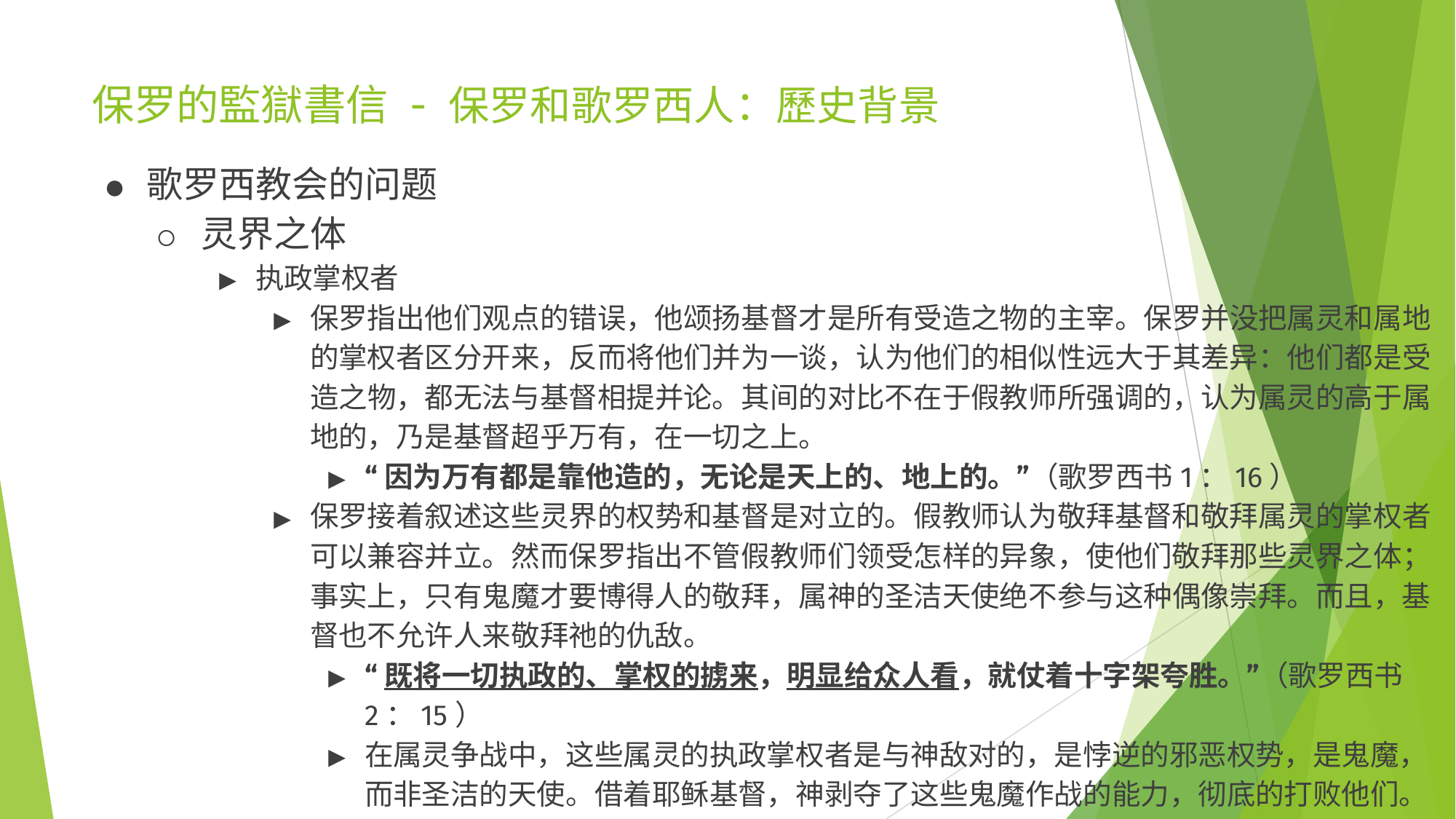

# 保罗的監獄書信 - 保罗和歌罗西人：歷史背景
歌罗西教会的问题
灵界之体
执政掌权者
保罗指出他们观点的错误，他颂扬基督才是所有受造之物的主宰。保罗并没把属灵和属地的掌权者区分开来，反而将他们并为一谈，认为他们的相似性远大于其差异：他们都是受造之物，都无法与基督相提并论。其间的对比不在于假教师所强调的，认为属灵的高于属地的，乃是基督超乎万有，在一切之上。
“因为万有都是靠他造的，无论是天上的、地上的。”（歌罗西书1：16）
保罗接着叙述这些灵界的权势和基督是对立的。假教师认为敬拜基督和敬拜属灵的掌权者可以兼容并立。然而保罗指出不管假教师们领受怎样的异象，使他们敬拜那些灵界之体；事实上，只有鬼魔才要博得人的敬拜，属神的圣洁天使绝不参与这种偶像崇拜。而且，基督也不允许人来敬拜祂的仇敌。
“既将一切执政的、掌权的掳来，明显给众人看，就仗着十字架夸胜。”（歌罗西书2：15）​​
在属灵争战中，这些属灵的执政掌权者是与神敌对的，是悖逆的邪恶权势，是鬼魔，而非圣洁的天使。借着耶稣基督，神剥夺了这些鬼魔作战的能力，彻底的打败他们。